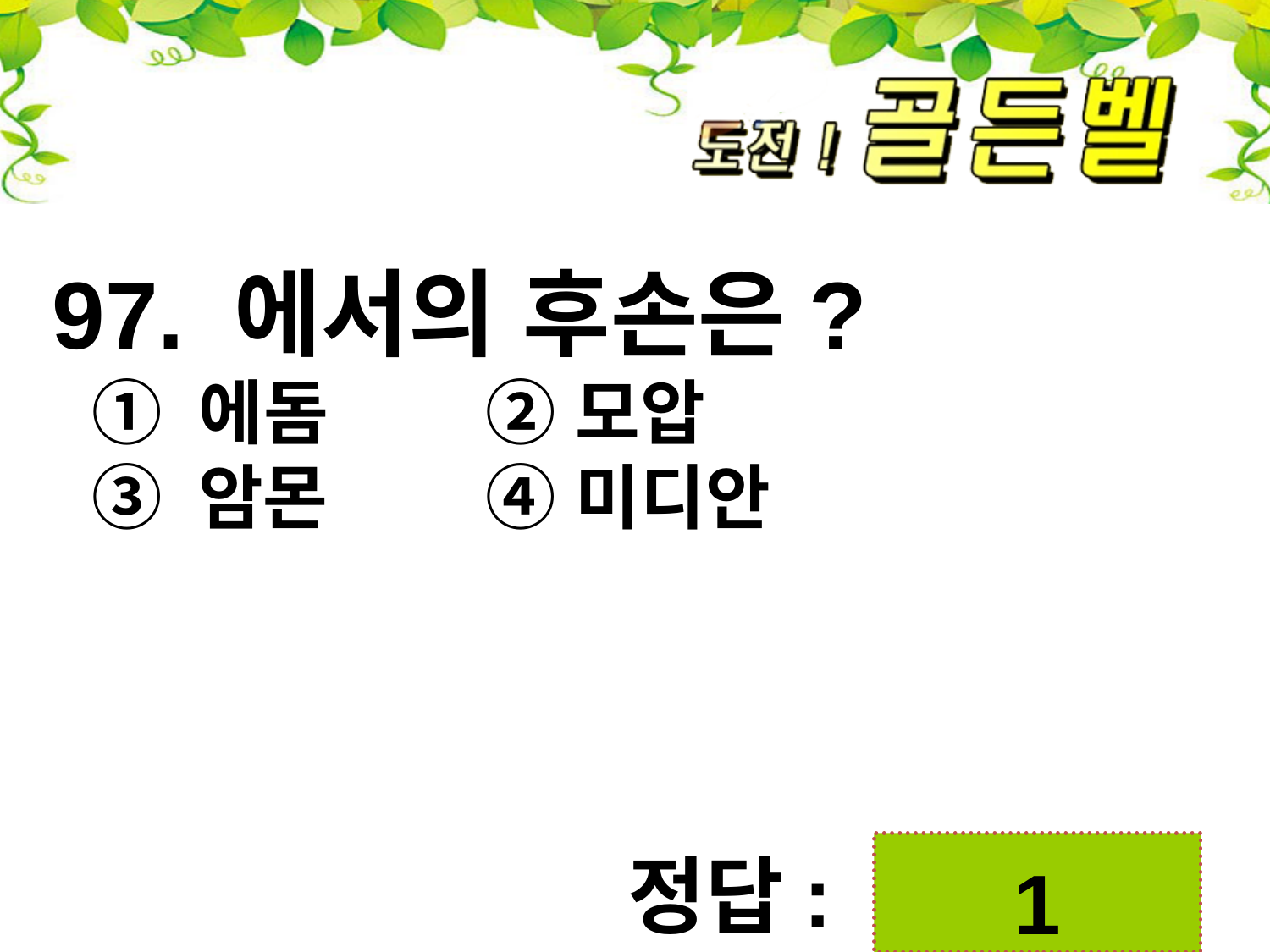

97. 에서의 후손은?
  ① 에돔        ② 모압
  ③ 암몬        ④ 미디안
 1
정답: